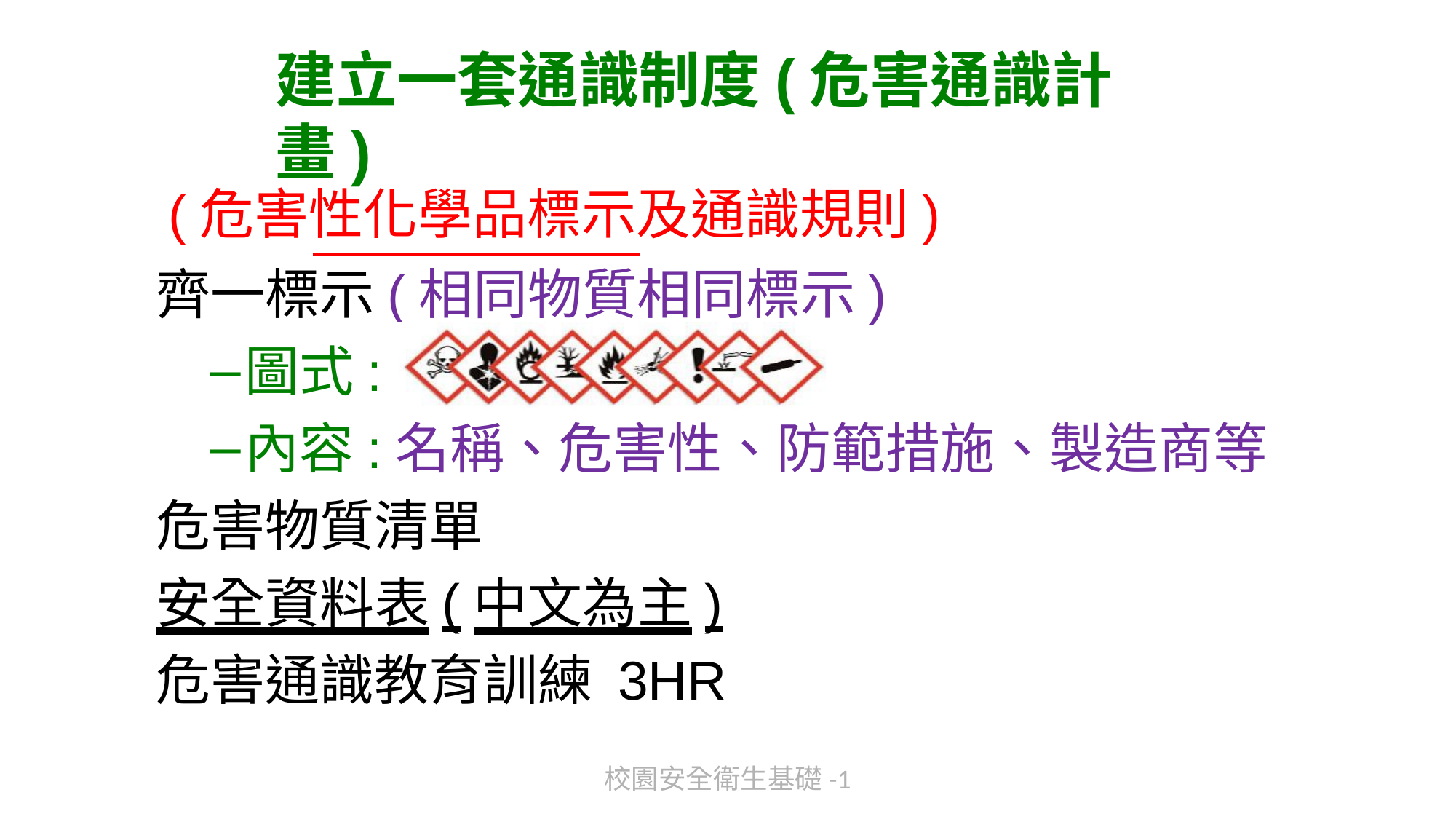

# 建立一套通識制度(危害通識計畫)
(危害性化學品標示及通識規則)
齊一標示(相同物質相同標示)
圖式:
內容:名稱、危害性、防範措施、製造商等
危害物質清單
安全資料表(中文為主)
危害通識教育訓練 3HR

校園安全衛生基礎-1
273